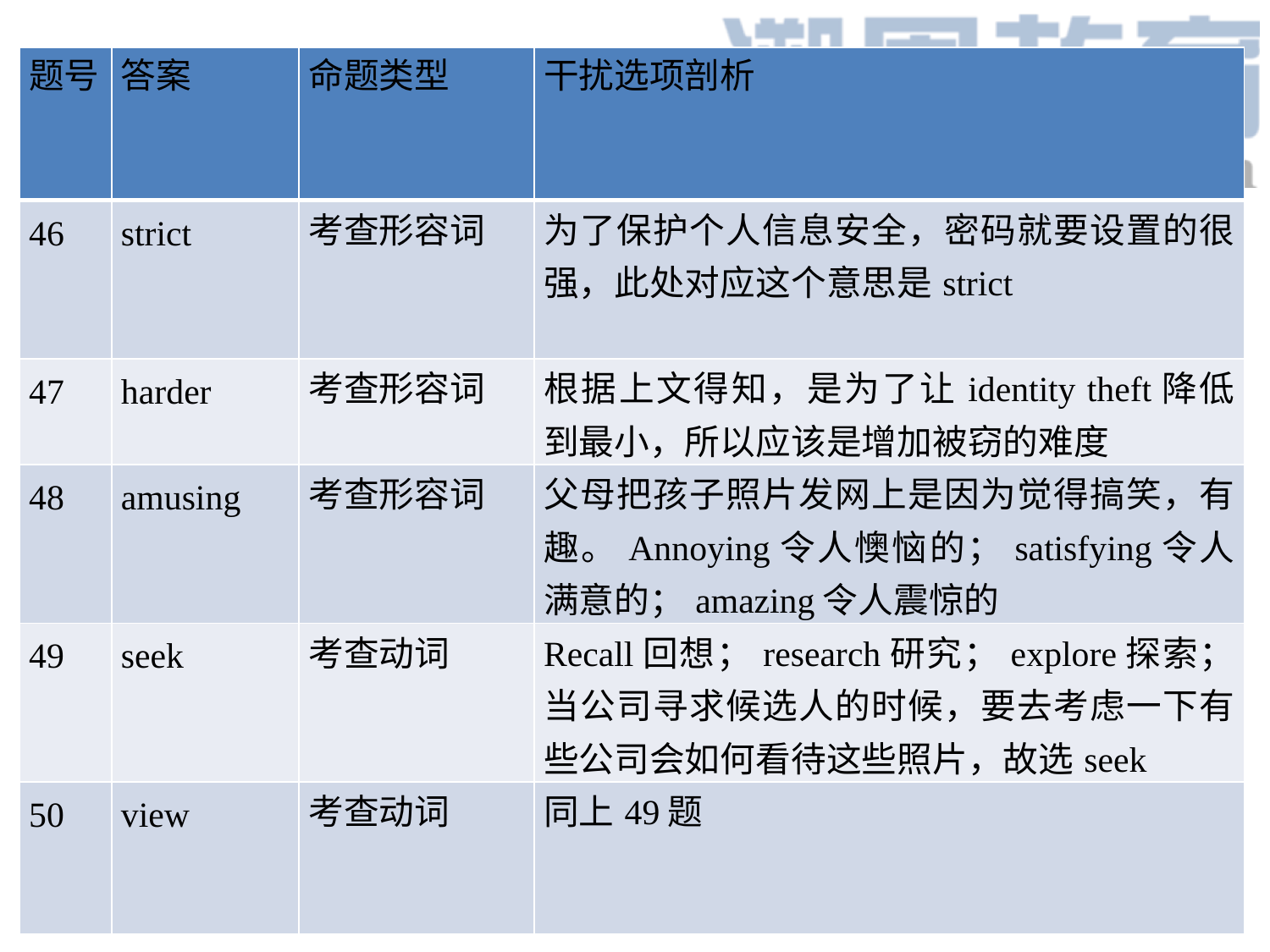

| 题号 | 答案 | 命题类型 | 干扰选项剖析 |
| --- | --- | --- | --- |
| 46 | strict | 考查形容词 | 为了保护个人信息安全，密码就要设置的很强，此处对应这个意思是strict |
| 47 | harder | 考查形容词 | 根据上文得知，是为了让identity theft降低到最小，所以应该是增加被窃的难度 |
| 48 | amusing | 考查形容词 | 父母把孩子照片发网上是因为觉得搞笑，有趣。Annoying令人懊恼的；satisfying令人满意的；amazing令人震惊的 |
| 49 | seek | 考查动词 | Recall回想；research研究；explore探索；当公司寻求候选人的时候，要去考虑一下有些公司会如何看待这些照片，故选seek |
| 50 | view | 考查动词 | 同上49题 |